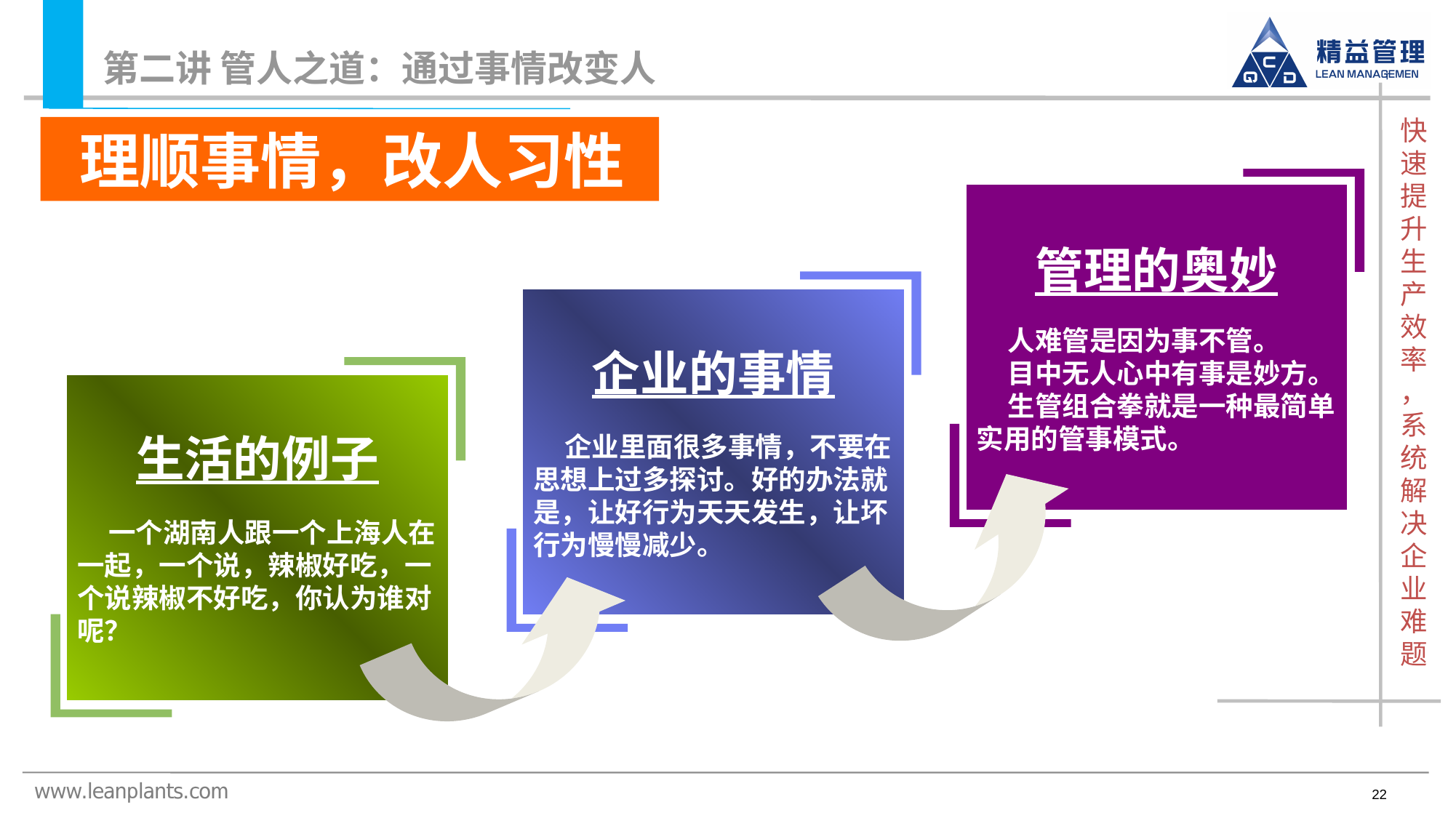

第二讲 管人之道：通过事情改变人

 理顺事情，改人习性

管理的奥妙

    人难管是因为事不管。
    目中无人心中有事是妙方。
    生管组合拳就是一种最简单实用的管事模式。

企业的事情

    企业里面很多事情，不要在思想上过多探讨。好的办法就是，让好行为天天发生，让坏行为慢慢减少。

生活的例子

    一个湖南人跟一个上海人在一起，一个说，辣椒好吃，一个说辣椒不好吃，你认为谁对呢？